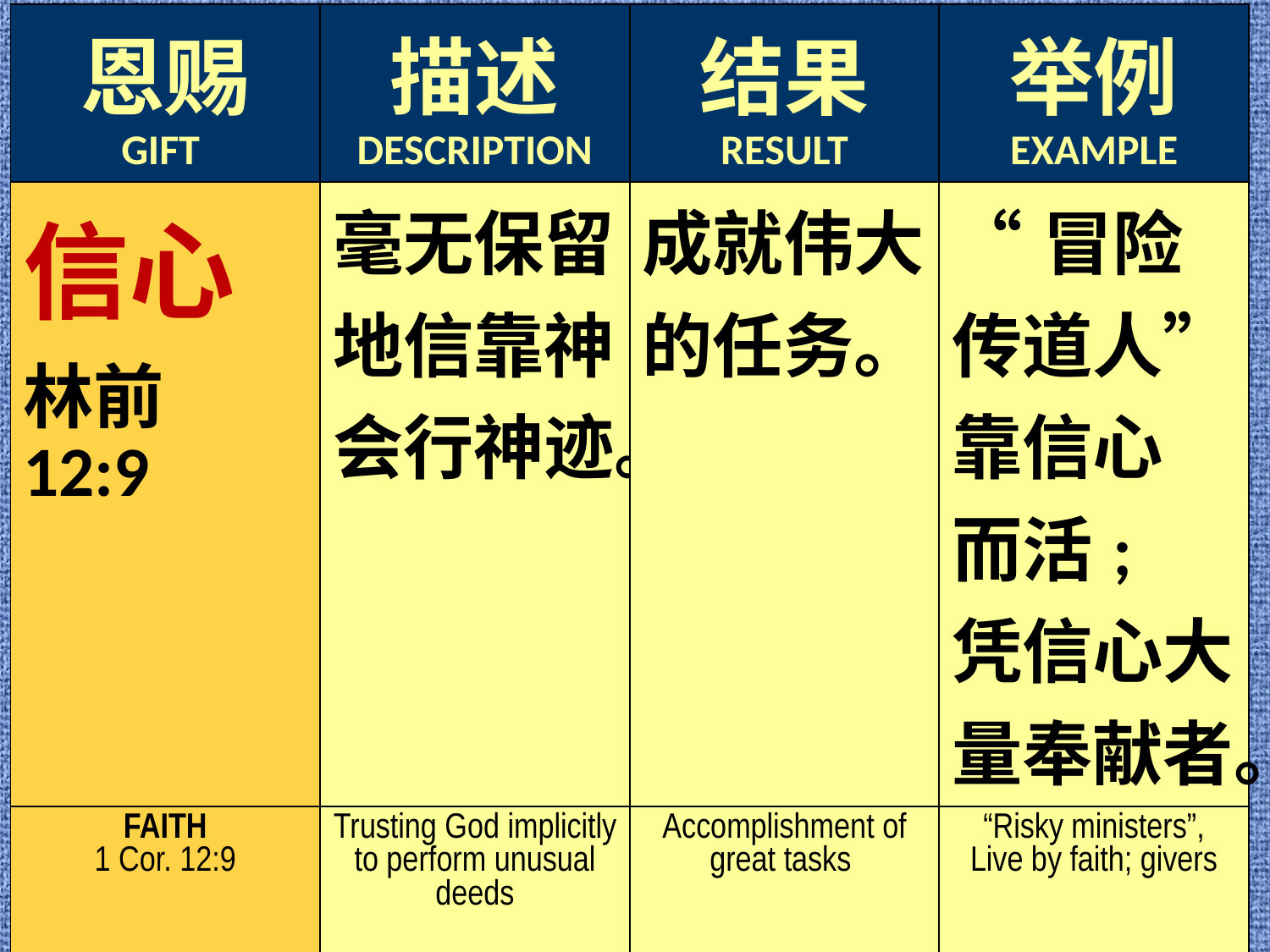

| 恩赐 GIFT | 描述 DESCRIPTION | 结果 RESULT | 举例 EXAMPLE |
| --- | --- | --- | --- |
| 信心 林前12:9 | 毫无保留地信靠神会行神迹。 | 成就伟大的任务。 | “冒险传道人” 靠信心 而活; 凭信心大量奉献者。 |
| FAITH 1 Cor. 12:9 | Trusting God implicitly to perform unusual deeds | Accomplishment of great tasks | “Risky ministers”, Live by faith; givers |